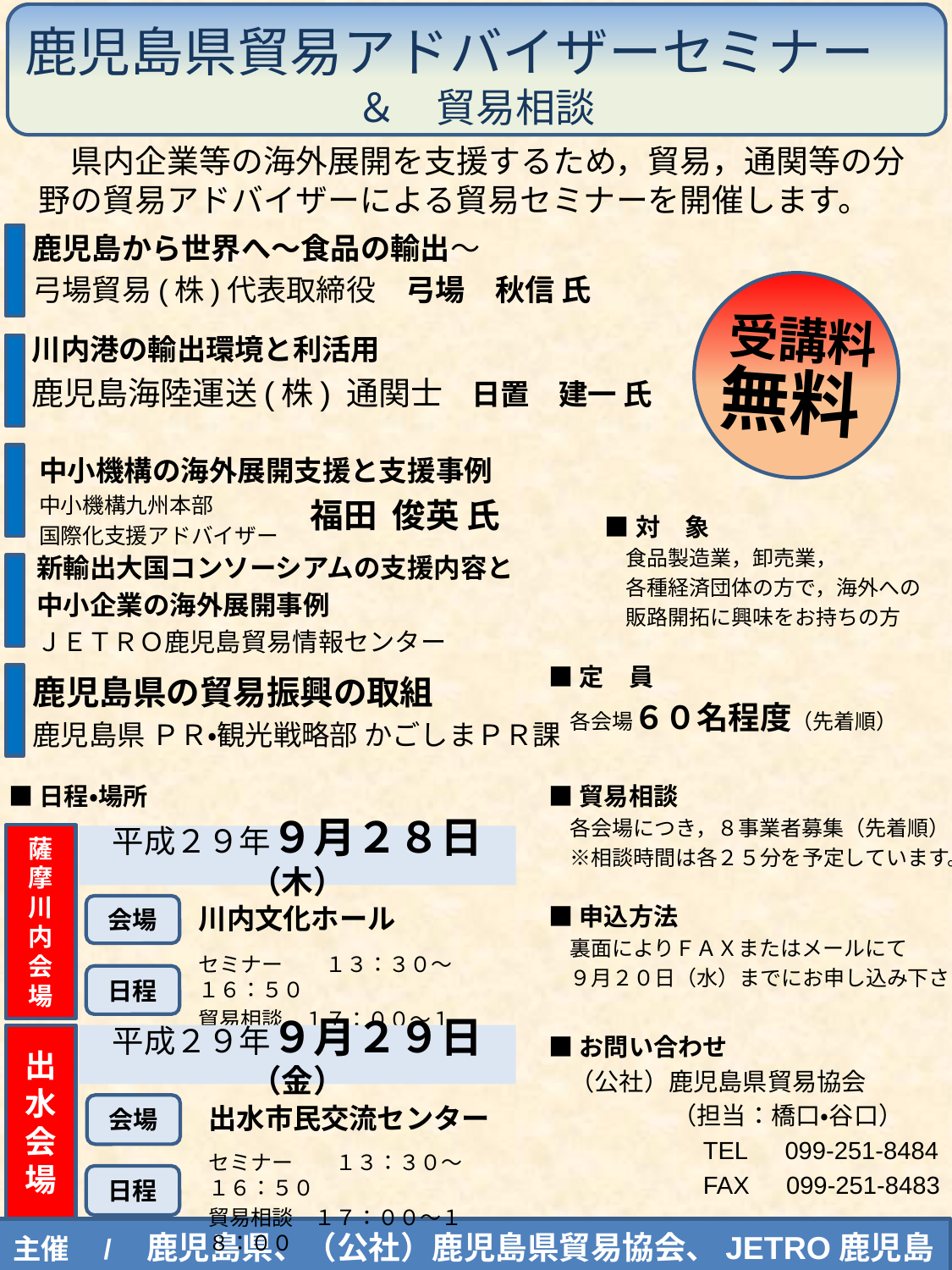

# 鹿児島県貿易アドバイザーセミナー　 ＆　貿易相談
　県内企業等の海外展開を支援するため，貿易，通関等の分野の貿易アドバイザーによる貿易セミナーを開催します。
鹿児島から世界へ～食品の輸出～
弓場貿易(株)代表取締役　弓場　秋信 氏

受講料
無料
川内港の輸出環境と利活用
鹿児島海陸運送(株) 通関士　日置　建一 氏

中小機構の海外展開支援と支援事例
中小機構九州本部
国際化支援アドバイザー
福田  俊英 氏
■対　象
　食品製造業，卸売業，
　各種経済団体の方で，海外への
　販路開拓に興味をお持ちの方
新輸出大国コンソーシアムの支援内容と
中小企業の海外展開事例
ＪＥＴＲＯ鹿児島貿易情報センター

■定　員
　各会場６０名程度（先着順）

鹿児島県の貿易振興の取組
鹿児島県 ＰＲ・観光戦略部 かごしまＰＲ課
■日程・場所
■貿易相談
　各会場につき，８事業者募集（先着順）
　※相談時間は各２５分を予定しています。
薩摩川内会場
平成２９年９月２８日（木）
川内文化ホール
■申込方法
　裏面によりＦＡＸまたはメールにて
　９月２０日（水）までにお申し込み下さい。
会場
セミナー　　１３：３０～１６：５０
貿易相談　１７：００～１８：００
日程
出水会場
平成２９年９月２９日（金）
■お問い合わせ
　（公社）鹿児島県貿易協会
　　　　　（担当：橋口・谷口）
　　　　　　TEL　099-251-8484
　　　　　　FAX　099-251-8483

出水市民交流センター
会場
セミナー　　１３：３０～１６：５０
貿易相談　１７：００～１８：００
日程
主催　/　鹿児島県、（公社）鹿児島県貿易協会、JETRO鹿児島